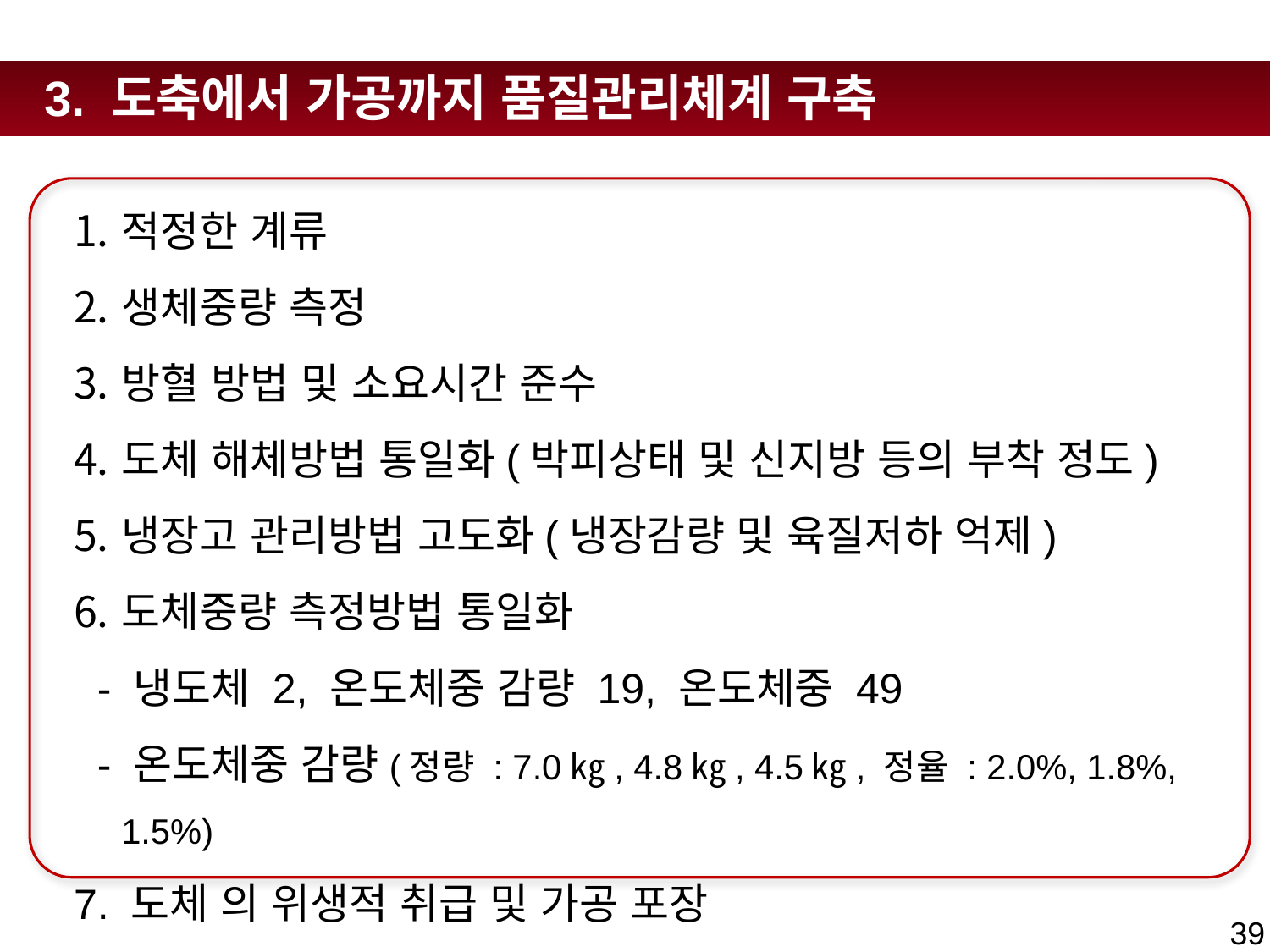

3. 도축에서 가공까지 품질관리체계 구축
적정한 계류
생체중량 측정
방혈 방법 및 소요시간 준수
도체 해체방법 통일화(박피상태 및 신지방 등의 부착 정도)
냉장고 관리방법 고도화(냉장감량 및 육질저하 억제)
도체중량 측정방법 통일화
  - 냉도체 2, 온도체중 감량 19, 온도체중 49
  - 온도체중 감량(정량 : 7.0㎏, 4.8㎏, 4.5㎏, 정율 : 2.0%, 1.8%, 1.5%)
7. 도체 의 위생적 취급 및 가공 포장

39